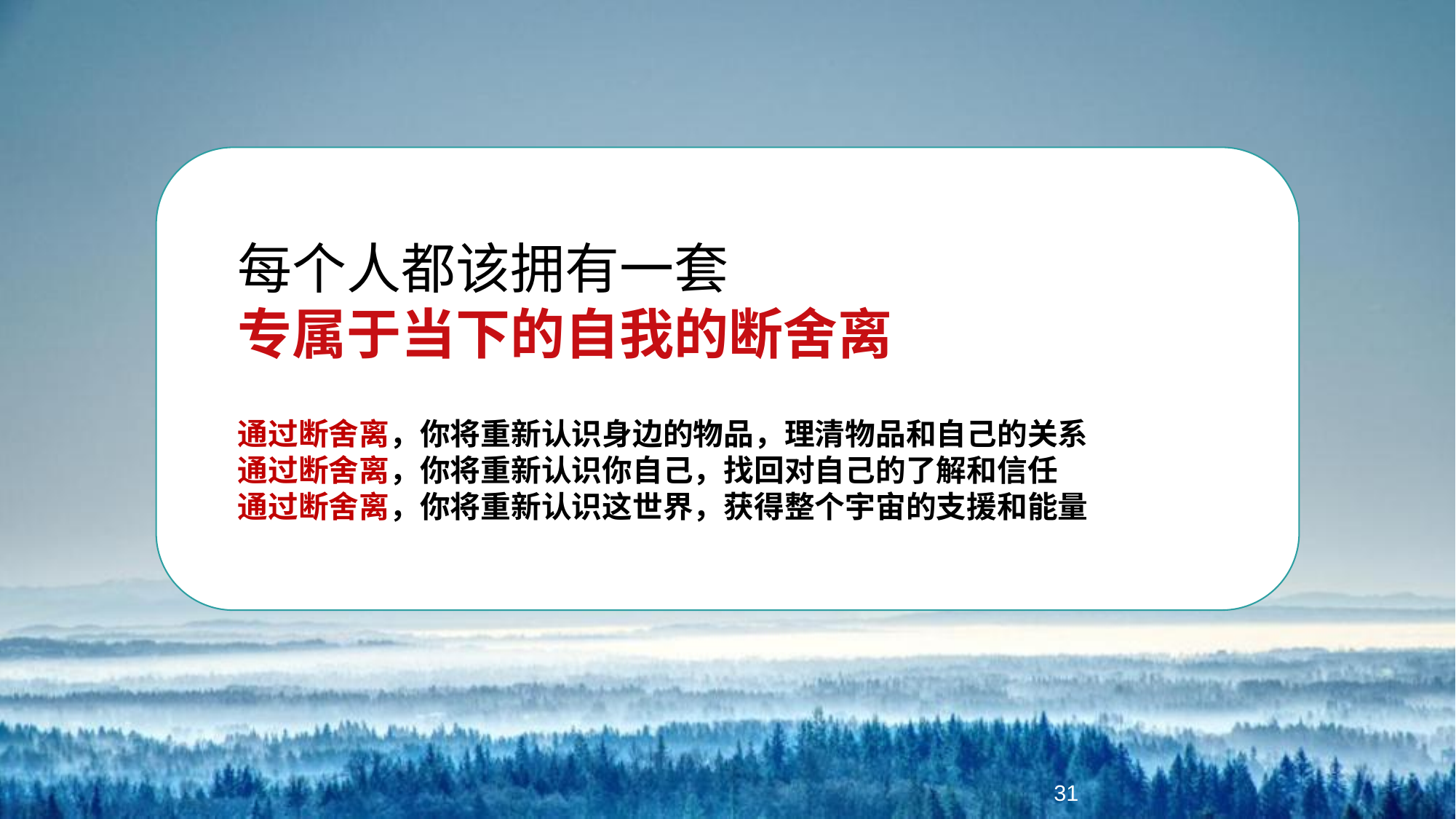

每个人都该拥有一套
专属于当下的自我的断舍离
通过断舍离，你将重新认识身边的物品，理清物品和自己的关系
通过断舍离，你将重新认识你自己，找回对自己的了解和信任
通过断舍离，你将重新认识这世界，获得整个宇宙的支援和能量